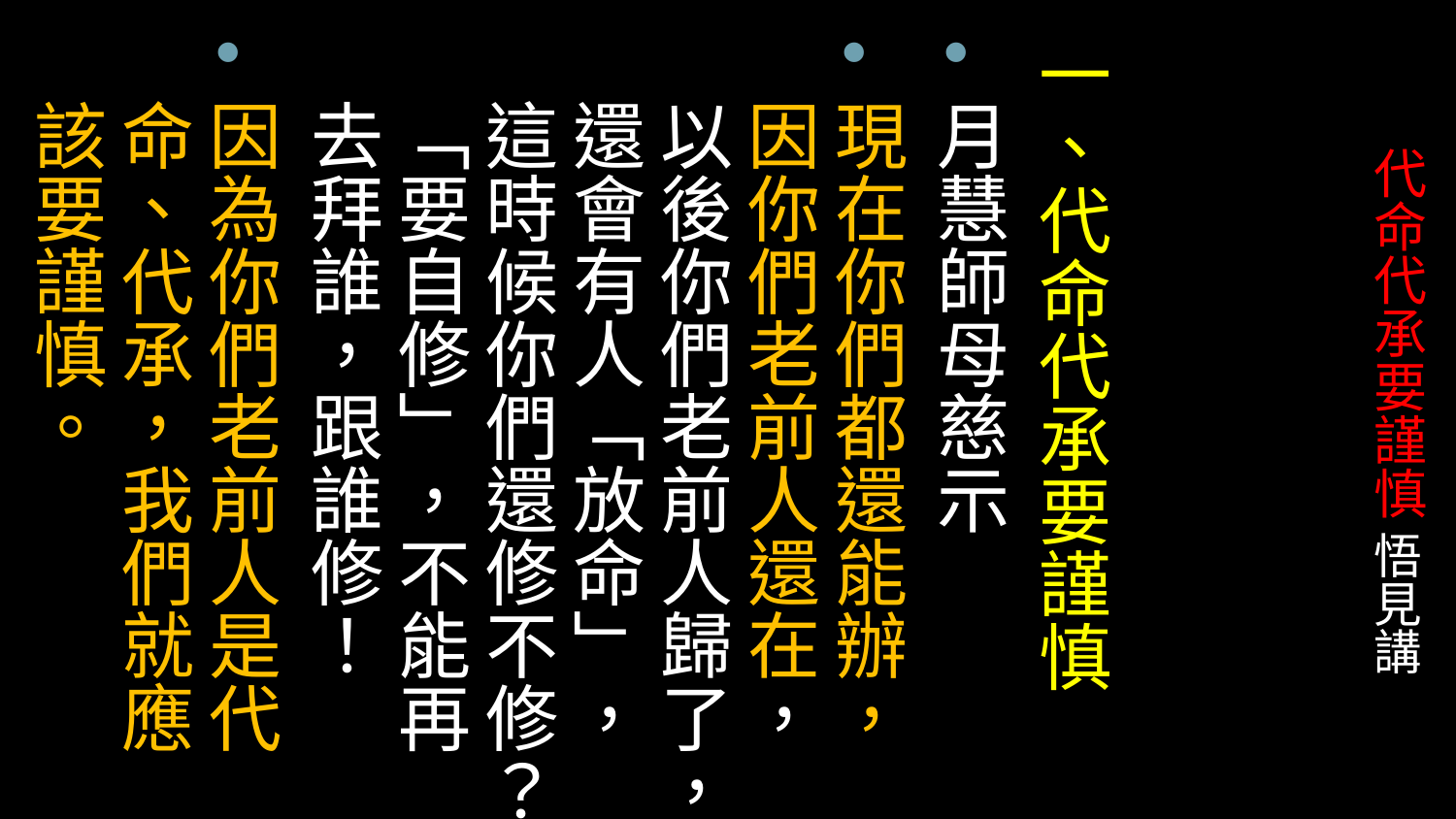

一、代命代承要謹慎
月慧師母慈示
現在你們都還能辦，因你們老前人還在，以後你們老前人歸了，還會有人「放命」，這時候你們還修不修？「要自修」，不能再去拜誰，跟誰修！
因為你們老前人是代命、代承，我們就應該要謹慎。
# 代命代承要謹慎 悟見講